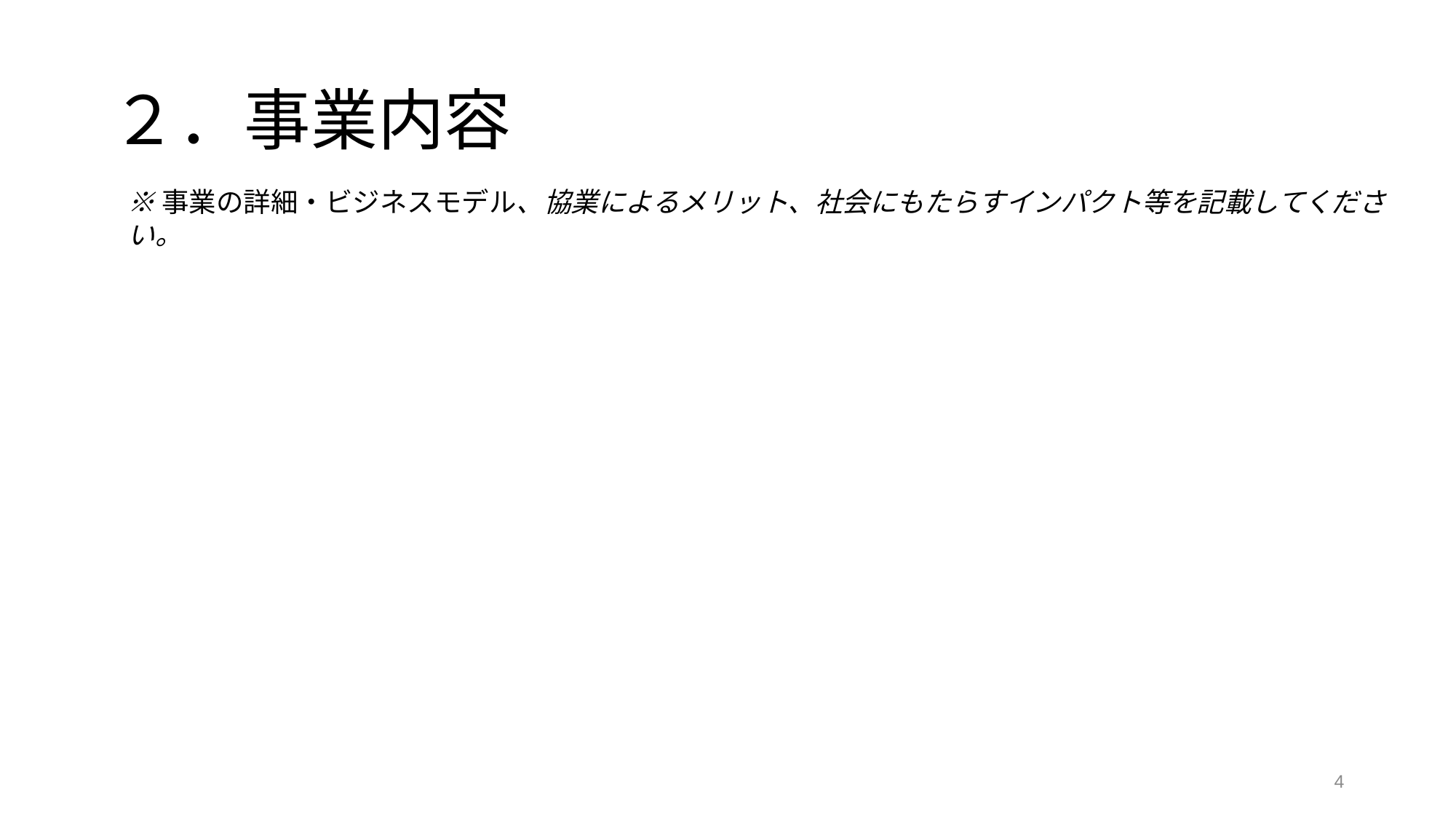

# ２．事業内容
※事業の詳細・ビジネスモデル、協業によるメリット、社会にもたらすインパクト等を記載してください。
4